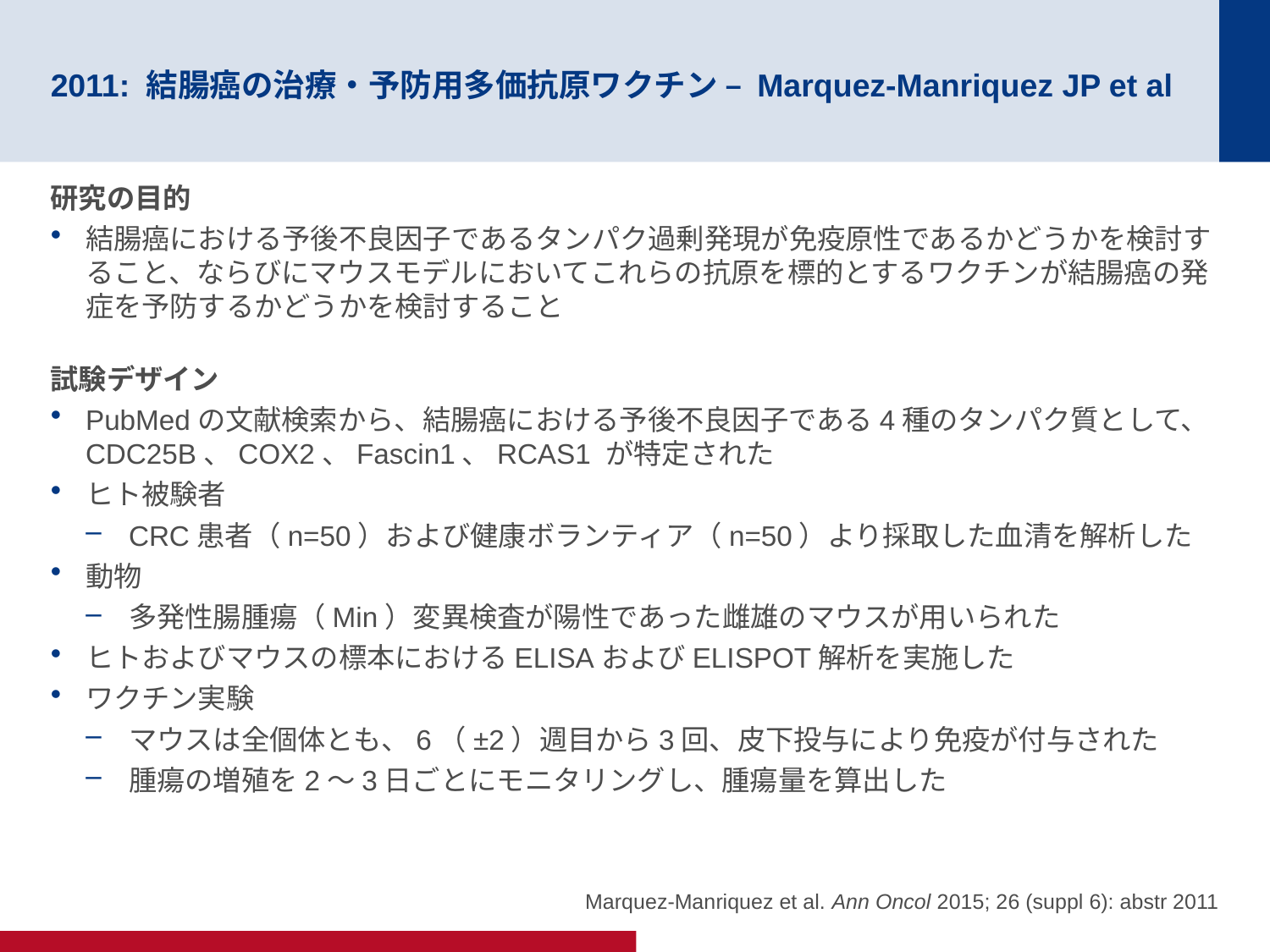

# 2011: 結腸癌の治療・予防用多価抗原ワクチン – Marquez-Manriquez JP et al
研究の目的
結腸癌における予後不良因子であるタンパク過剰発現が免疫原性であるかどうかを検討すること、ならびにマウスモデルにおいてこれらの抗原を標的とするワクチンが結腸癌の発症を予防するかどうかを検討すること
試験デザイン
PubMedの文献検索から、結腸癌における予後不良因子である4種のタンパク質として、CDC25B、COX2、Fascin1、RCAS1 が特定された
ヒト被験者
CRC患者（n=50）および健康ボランティア（n=50）より採取した血清を解析した
動物
多発性腸腫瘍（Min）変異検査が陽性であった雌雄のマウスが用いられた
ヒトおよびマウスの標本におけるELISAおよびELISPOT解析を実施した
ワクチン実験
マウスは全個体とも、6（±2）週目から3回、皮下投与により免疫が付与された
腫瘍の増殖を2～3日ごとにモニタリングし、腫瘍量を算出した

Marquez-Manriquez et al. Ann Oncol 2015; 26 (suppl 6): abstr 2011